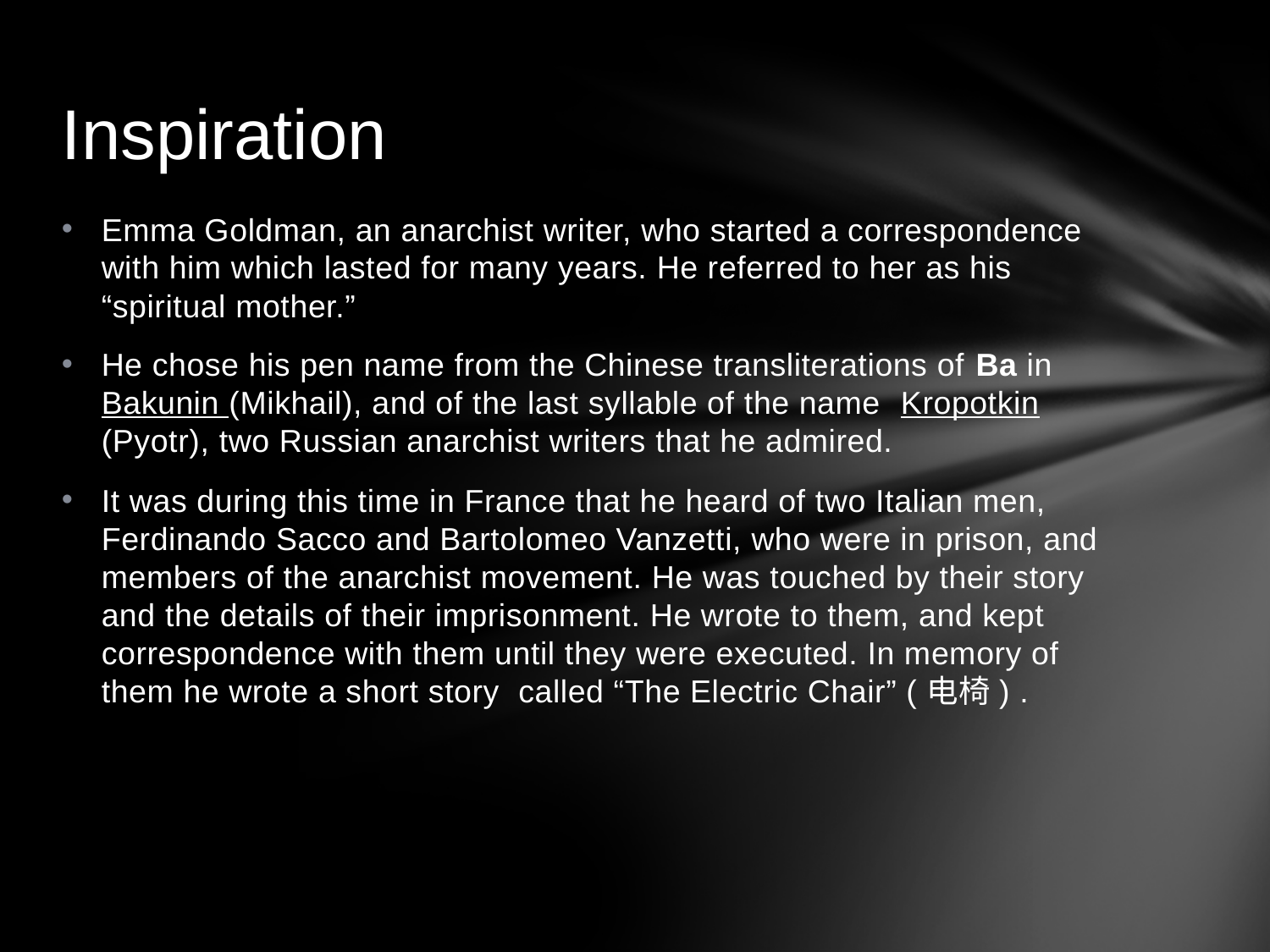

# Inspiration
Emma Goldman, an anarchist writer, who started a correspondence with him which lasted for many years. He referred to her as his “spiritual mother.”
He chose his pen name from the Chinese transliterations of Ba in  Bakunin (Mikhail), and of the last syllable of the name  Kropotkin (Pyotr), two Russian anarchist writers that he admired.
It was during this time in France that he heard of two Italian men, Ferdinando Sacco and Bartolomeo Vanzetti, who were in prison, and members of the anarchist movement. He was touched by their story and the details of their imprisonment. He wrote to them, and kept correspondence with them until they were executed. In memory of them he wrote a short story  called “The Electric Chair” (电椅) .